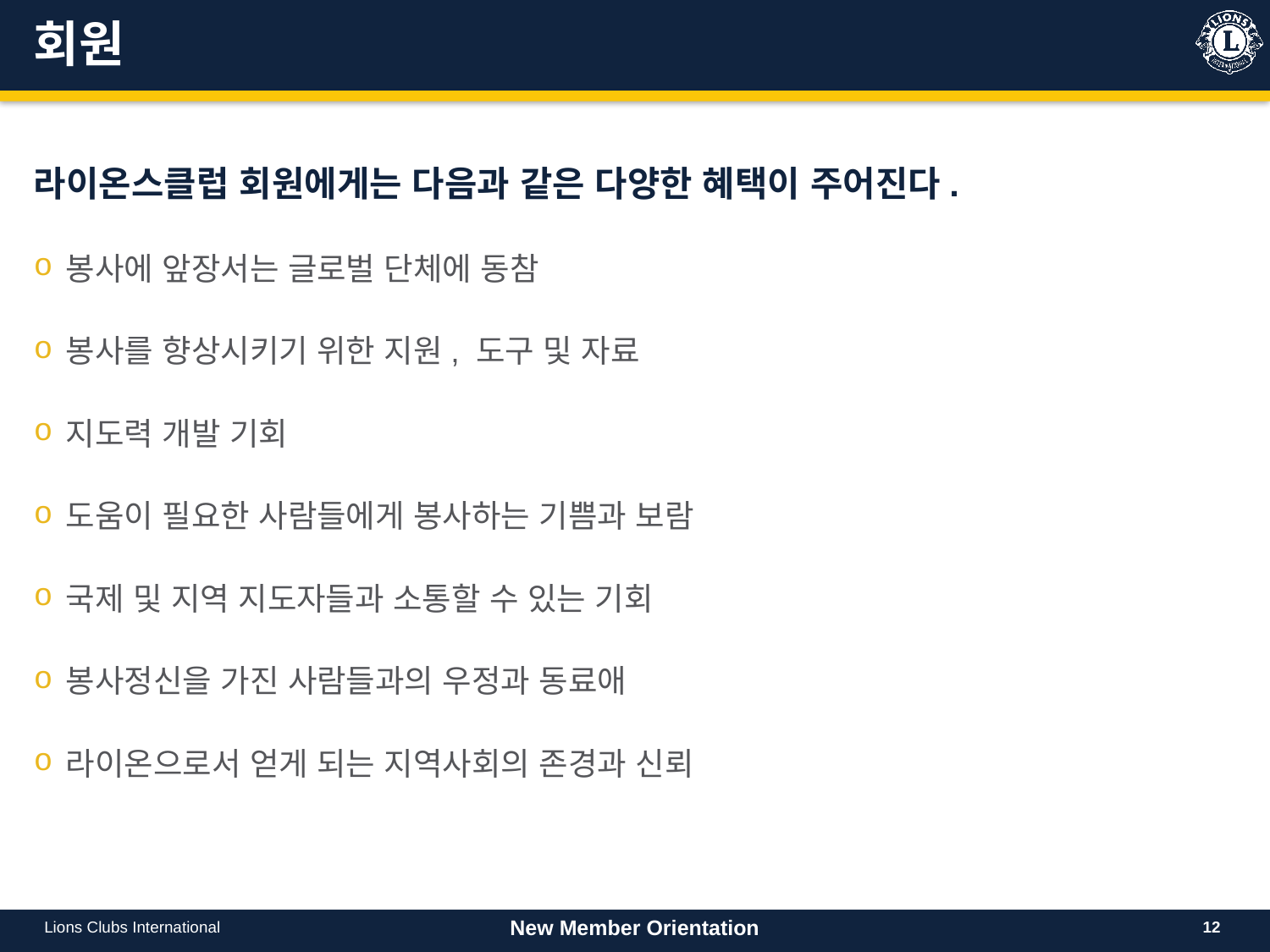

# 회원
라이온스클럽 회원에게는 다음과 같은 다양한 혜택이 주어진다.
봉사에 앞장서는 글로벌 단체에 동참
봉사를 향상시키기 위한 지원, 도구 및 자료
지도력 개발 기회
도움이 필요한 사람들에게 봉사하는 기쁨과 보람
국제 및 지역 지도자들과 소통할 수 있는 기회
봉사정신을 가진 사람들과의 우정과 동료애
라이온으로서 얻게 되는 지역사회의 존경과 신뢰